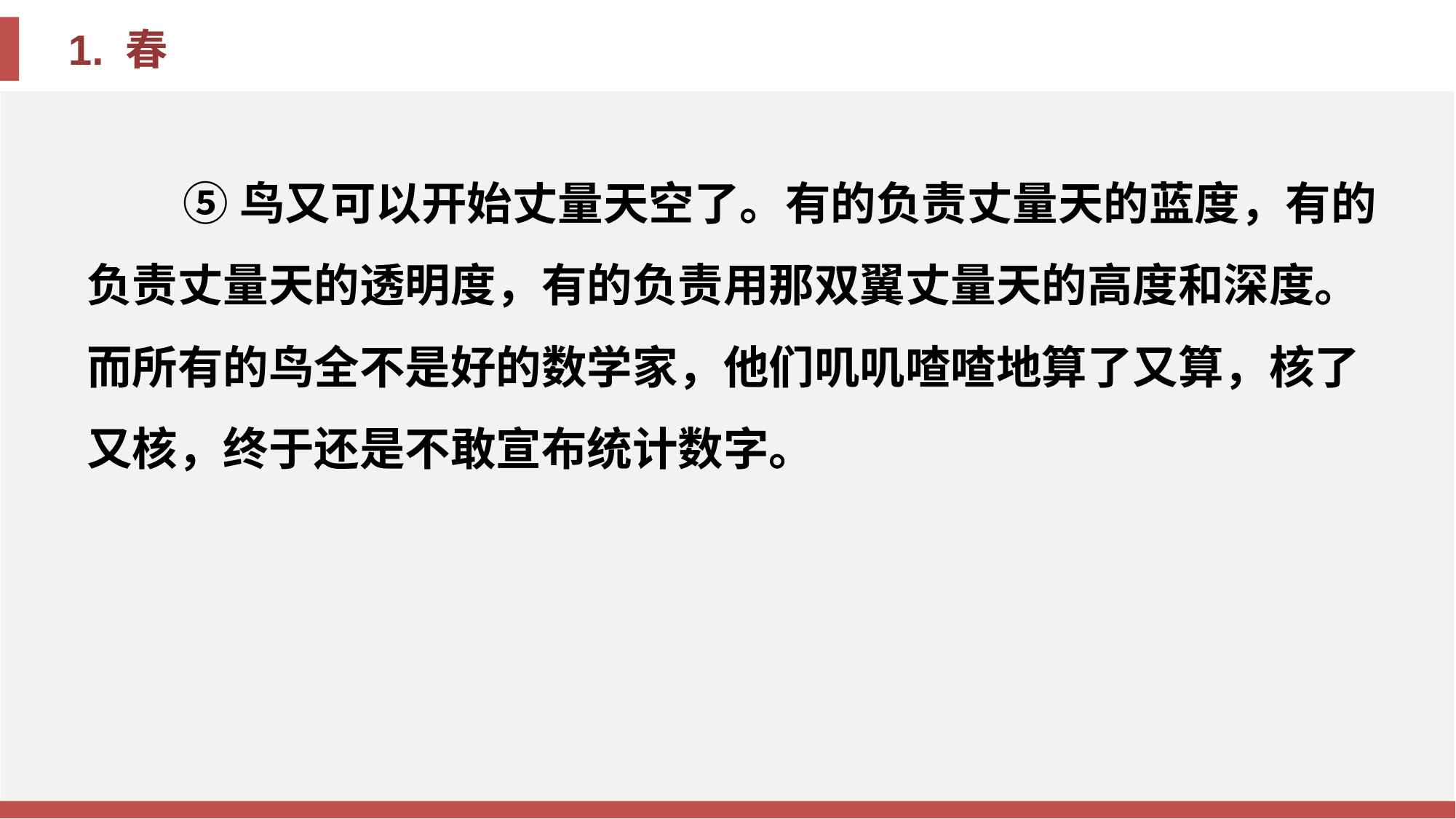

⑤鸟又可以开始丈量天空了。有的负责丈量天的蓝度，有的负责丈量天的透明度，有的负责用那双翼丈量天的高度和深度。而所有的鸟全不是好的数学家，他们叽叽喳喳地算了又算，核了又核，终于还是不敢宣布统计数字。